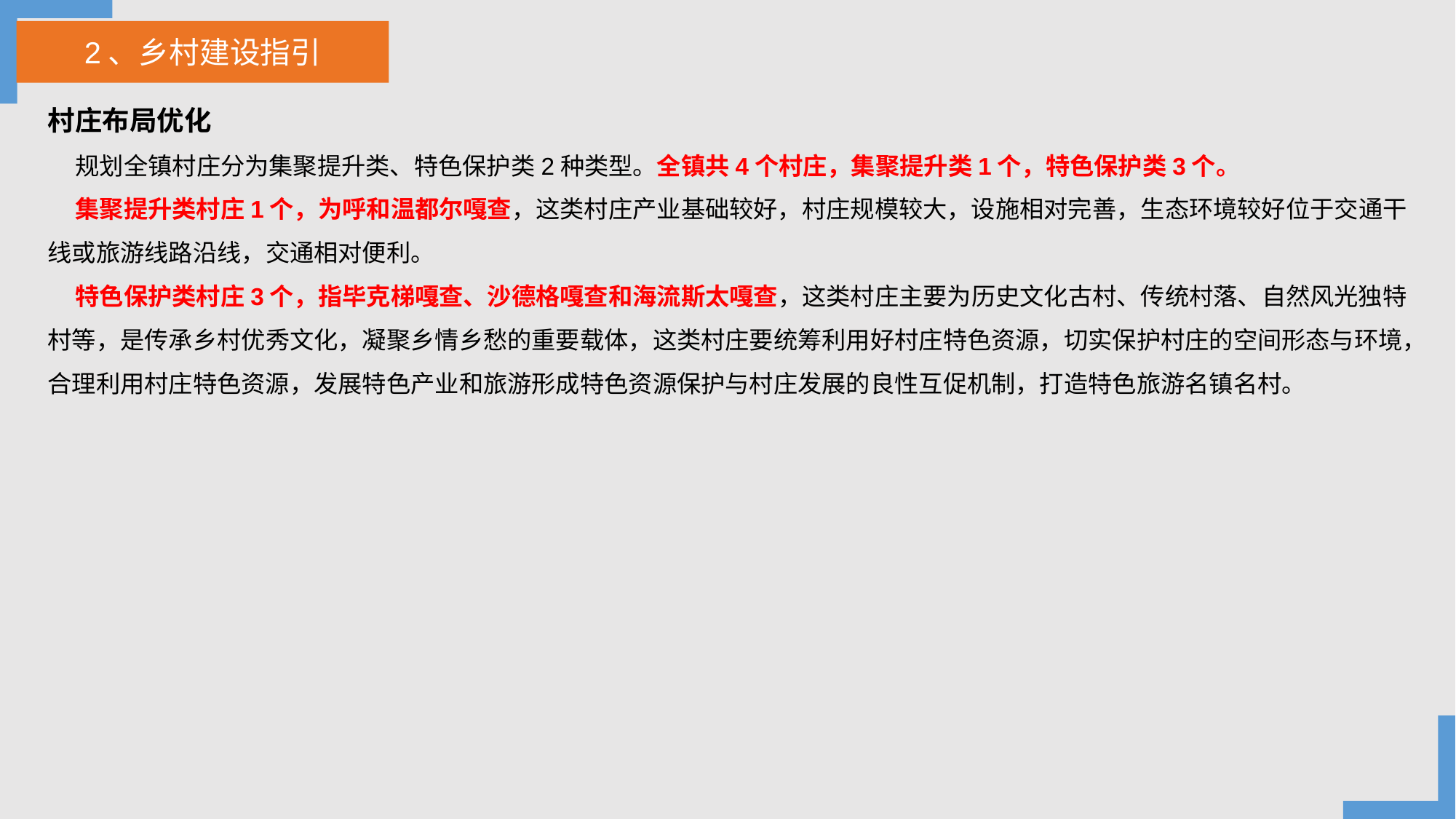

2、乡村建设指引
村庄布局优化
    规划全镇村庄分为集聚提升类、特色保护类2种类型。全镇共4个村庄，集聚提升类1个，特色保护类3个。
    集聚提升类村庄1个，为呼和温都尔嘎查，这类村庄产业基础较好，村庄规模较大，设施相对完善，生态环境较好位于交通干线或旅游线路沿线，交通相对便利。
    特色保护类村庄3个，指毕克梯嘎查、沙德格嘎查和海流斯太嘎查，这类村庄主要为历史文化古村、传统村落、自然风光独特村等，是传承乡村优秀文化，凝聚乡情乡愁的重要载体，这类村庄要统筹利用好村庄特色资源，切实保护村庄的空间形态与环境，合理利用村庄特色资源，发展特色产业和旅游形成特色资源保护与村庄发展的良性互促机制，打造特色旅游名镇名村。